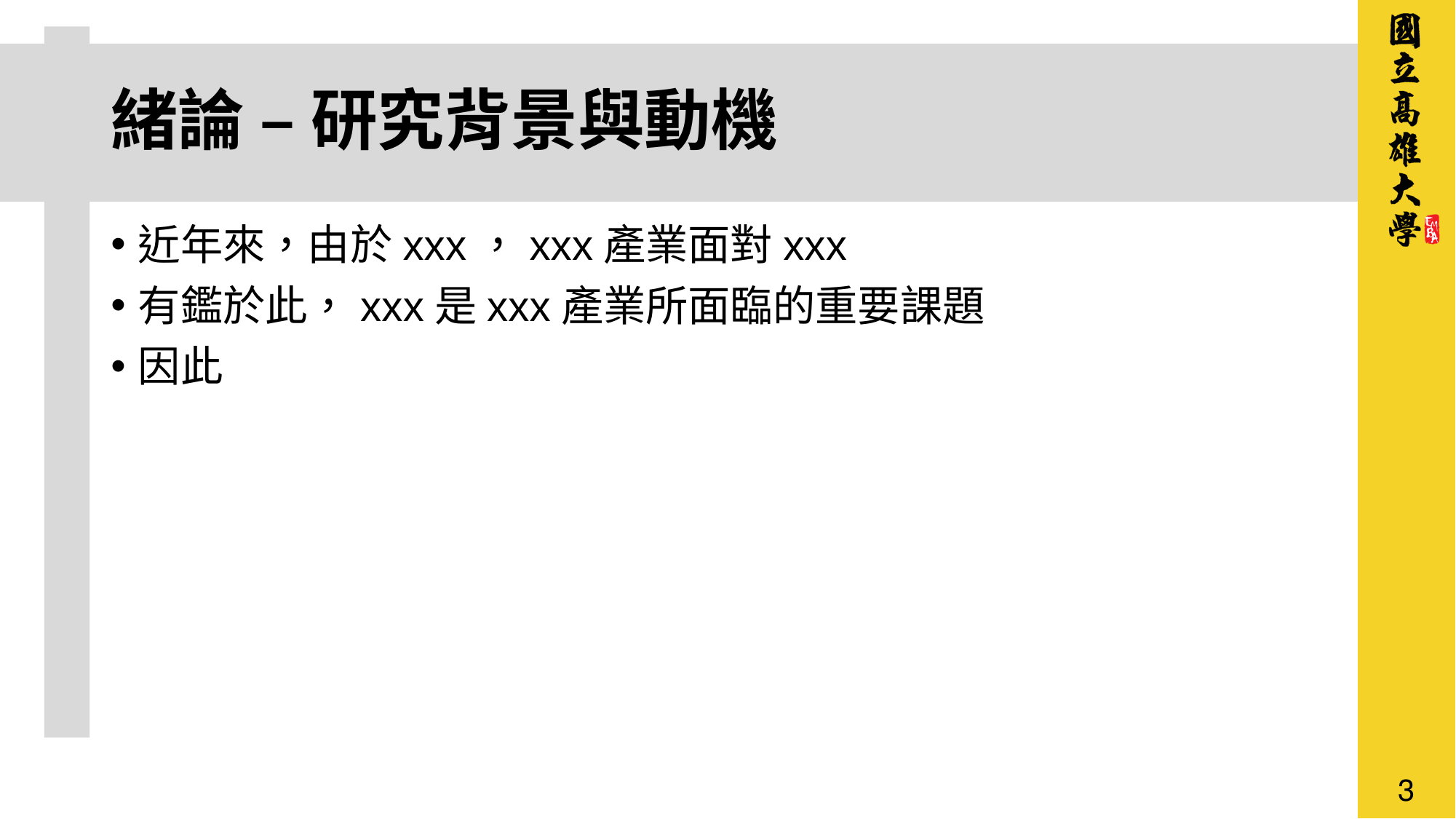

# 緒論 – 研究背景與動機
近年來，由於xxx，xxx產業面對xxx
有鑑於此，xxx是xxx產業所面臨的重要課題
因此